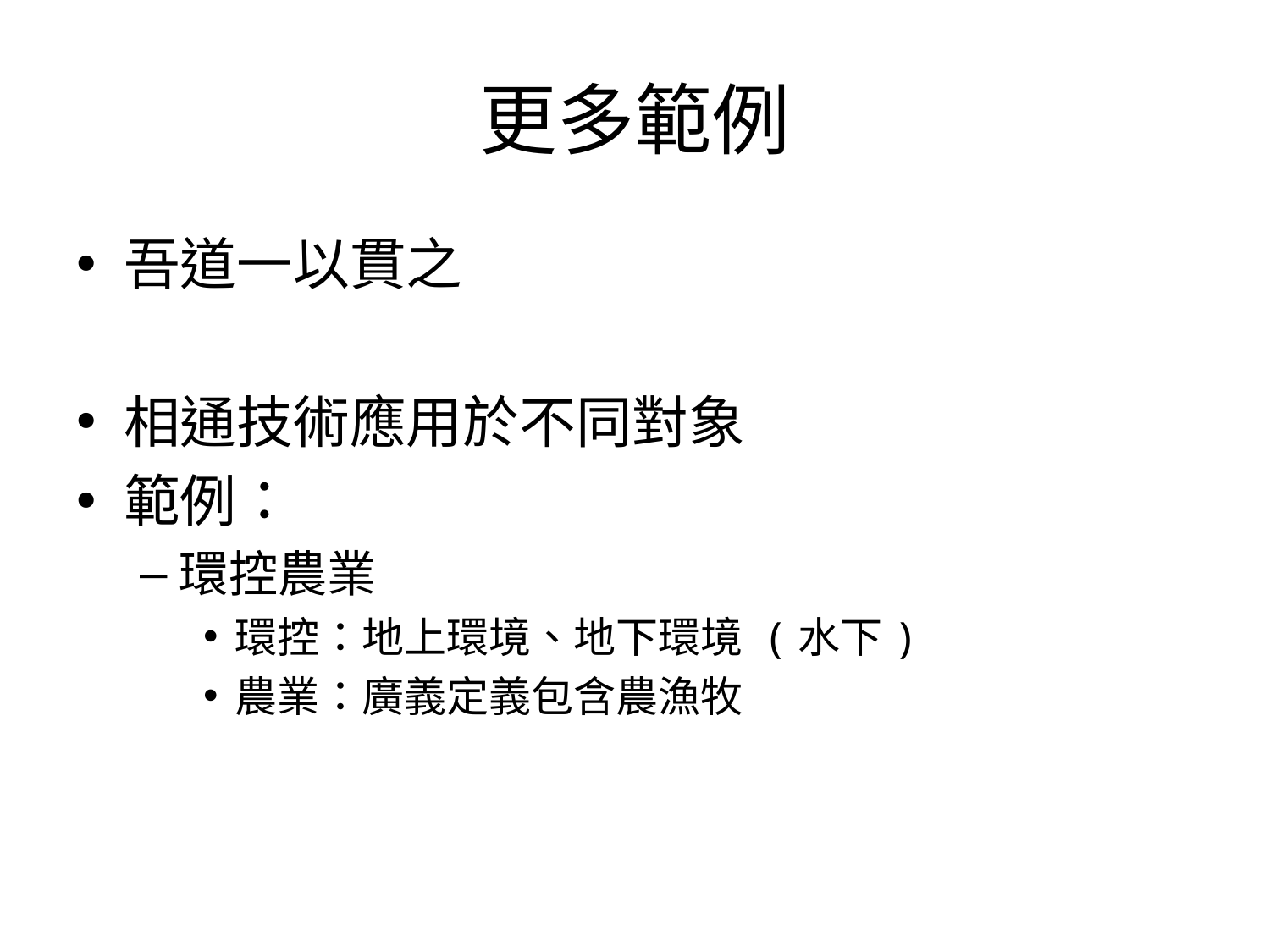

# 更多範例
吾道一以貫之

相通技術應用於不同對象
範例：
環控農業
環控：地上環境、地下環境 (水下)
農業：廣義定義包含農漁牧